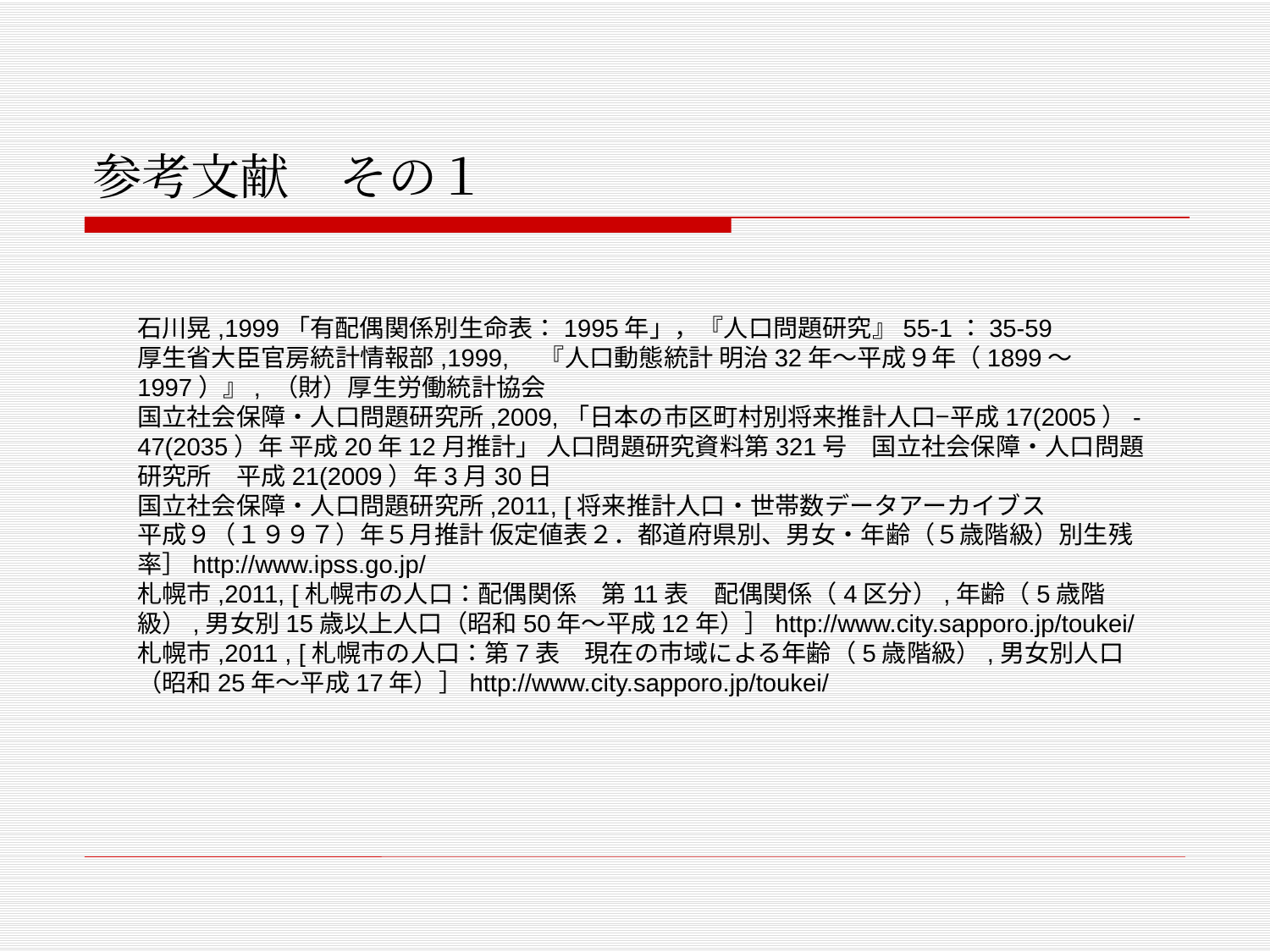

# 参考文献　その１
石川晃,1999「有配偶関係別生命表：1995年」，『人口問題研究』55-1：35-59
厚生省大臣官房統計情報部,1999,　『人口動態統計 明治32年～平成９年（1899～1997）』, （財）厚生労働統計協会
国立社会保障・人口問題研究所,2009,「日本の市区町村別将来推計人口−平成17(2005）-47(2035）年 平成20年12月推計」 人口問題研究資料第321号　国立社会保障・人口問題研究所　平成21(2009）年3月30日
国立社会保障・人口問題研究所,2011, [将来推計人口・世帯数データアーカイブス
平成９（１９９７）年５月推計 仮定値表２．都道府県別、男女・年齢（５歳階級）別生残率］http://www.ipss.go.jp/
札幌市,2011, [札幌市の人口：配偶関係　第11表　配偶関係（4区分）,年齢（5歳階級）,男女別15歳以上人口（昭和50年～平成12年）］http://www.city.sapporo.jp/toukei/
札幌市,2011 , [札幌市の人口：第7表　現在の市域による年齢（5歳階級）,男女別人口（昭和25年～平成17年）］http://www.city.sapporo.jp/toukei/